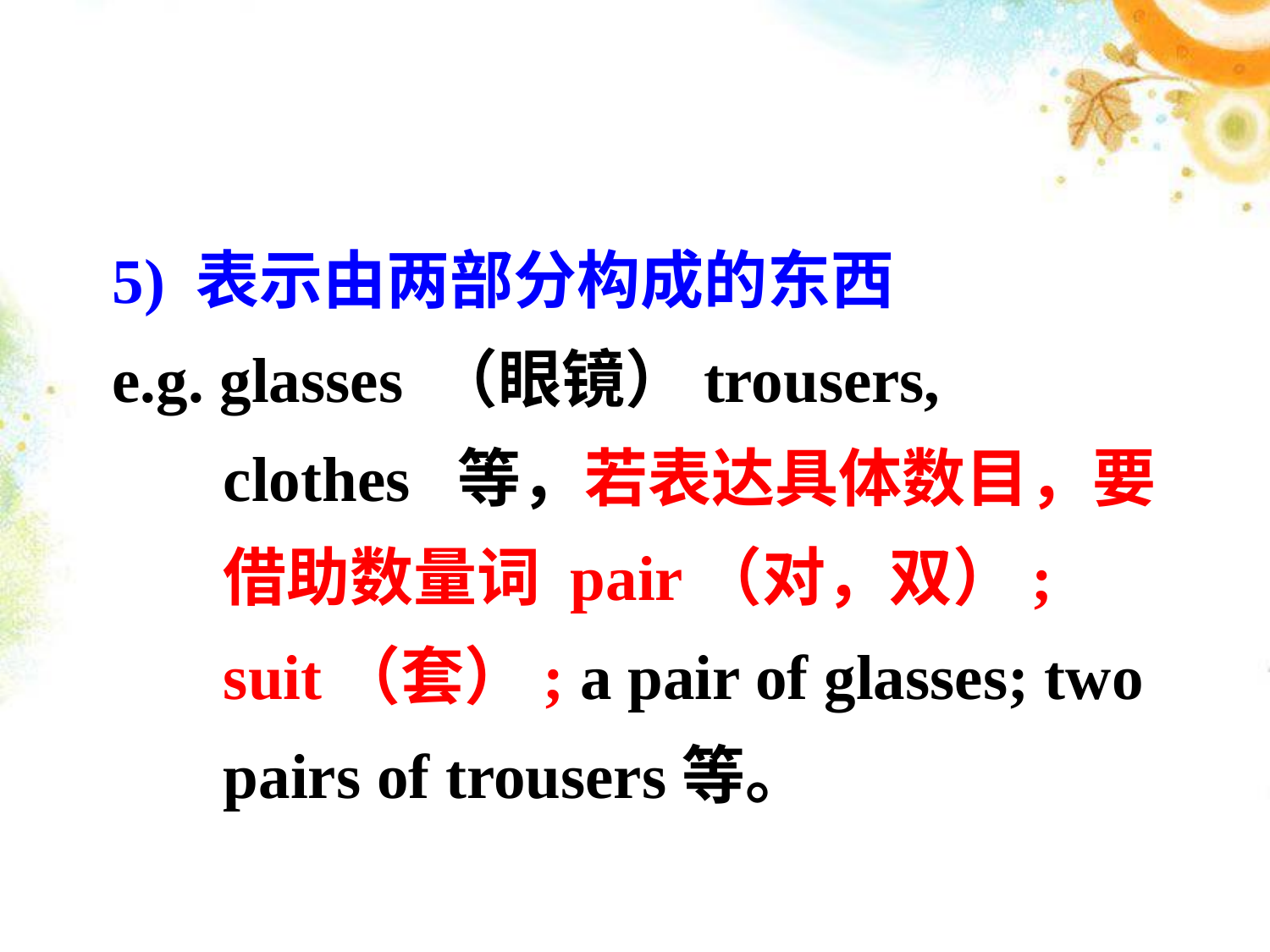

5) 表示由两部分构成的东西
e.g. glasses （眼镜）trousers,　clothes  等，若表达具体数目，要借助数量词 pair（对，双）; suit（套）; a pair of glasses; two pairs of trousers等。